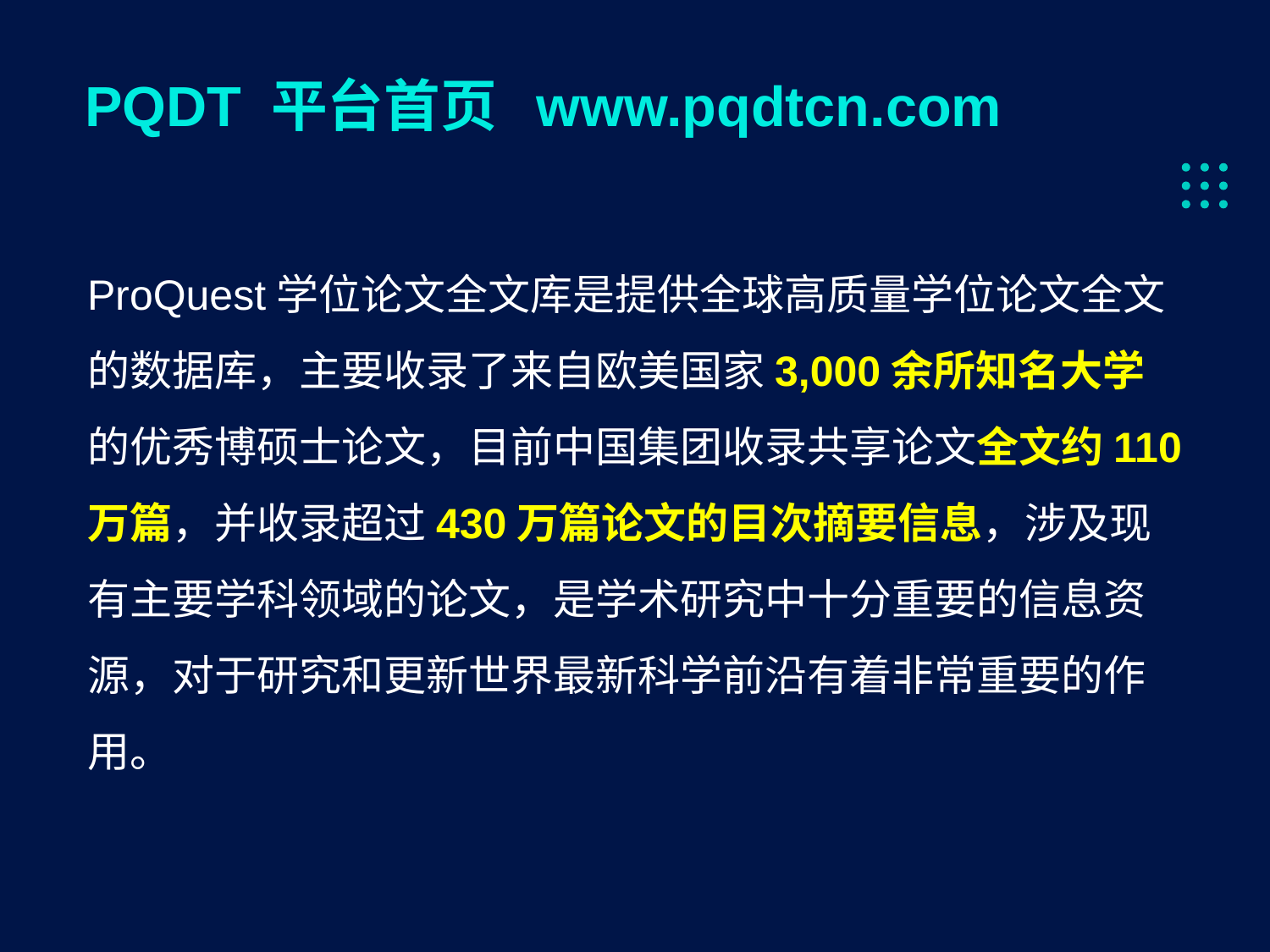

PQDT 平台首页  www.pqdtcn.com
ProQuest学位论文全文库是提供全球高质量学位论文全文的数据库，主要收录了来自欧美国家3,000余所知名大学的优秀博硕士论文，目前中国集团收录共享论文全文约110万篇，并收录超过430万篇论文的目次摘要信息，涉及现有主要学科领域的论文，是学术研究中十分重要的信息资源，对于研究和更新世界最新科学前沿有着非常重要的作用。